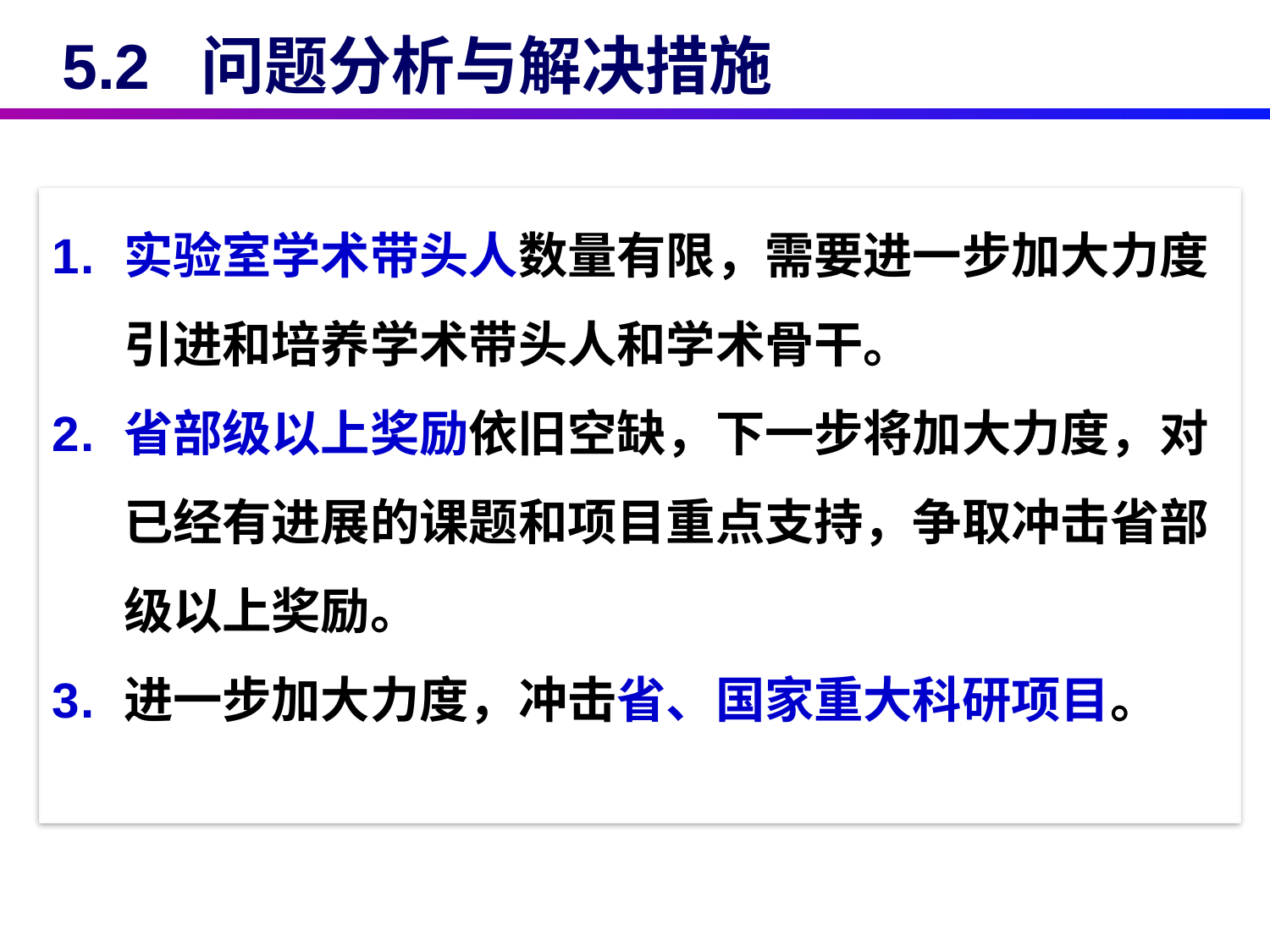

5.2  问题分析与解决措施

实验室学术带头人数量有限，需要进一步加大力度引进和培养学术带头人和学术骨干。
省部级以上奖励依旧空缺，下一步将加大力度，对已经有进展的课题和项目重点支持，争取冲击省部级以上奖励。
进一步加大力度，冲击省、国家重大科研项目。